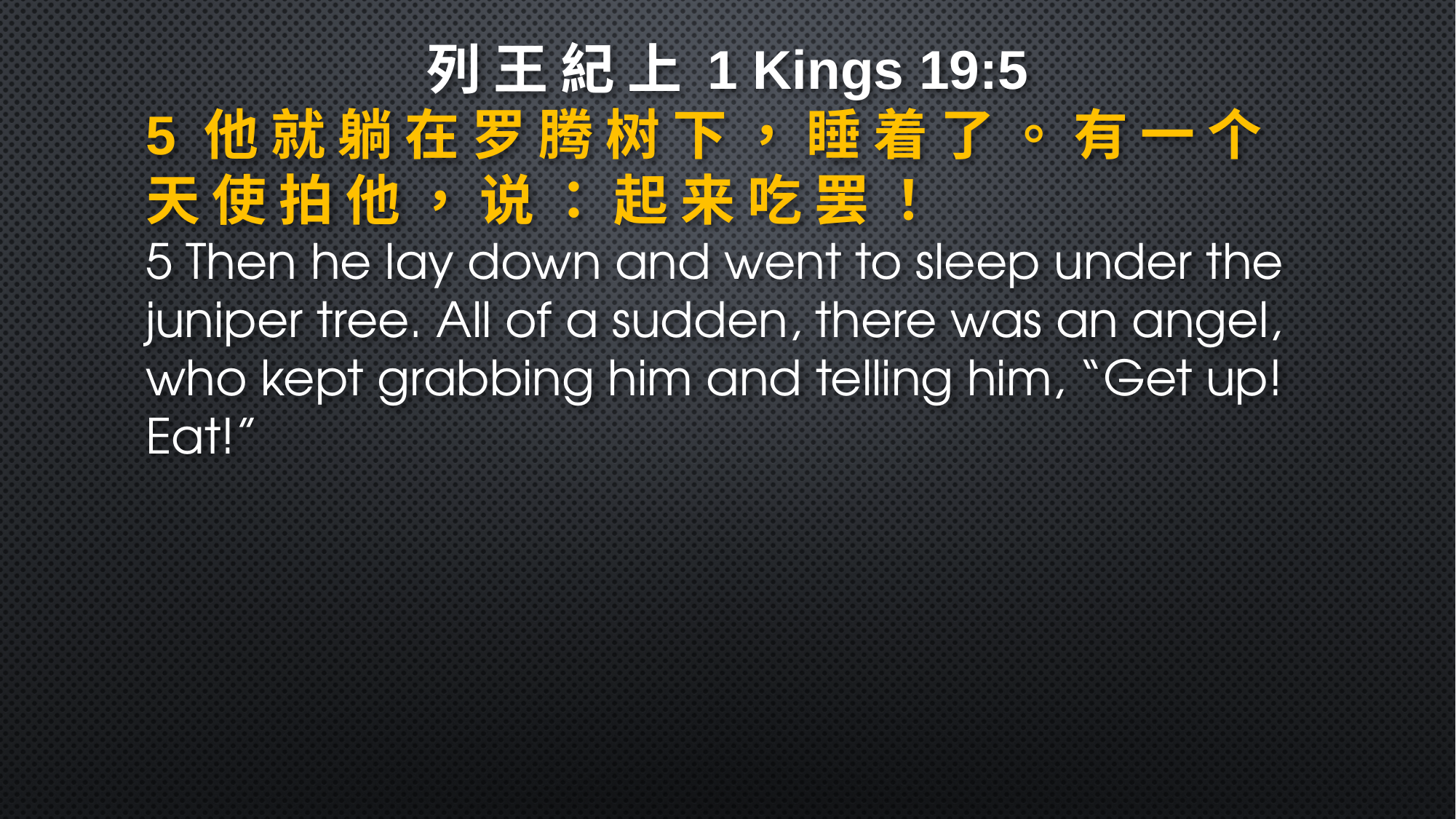

列 王 紀 上 1 Kings 19:5
5 他 就 躺 在 罗 腾 树 下 ， 睡 着 了 。 有 一 个 天 使 拍 他 ， 说 ： 起 来 吃 罢 ！
5 Then he lay down and went to sleep under the juniper tree. All of a sudden, there was an angel, who kept grabbing him and telling him, “Get up! Eat!”